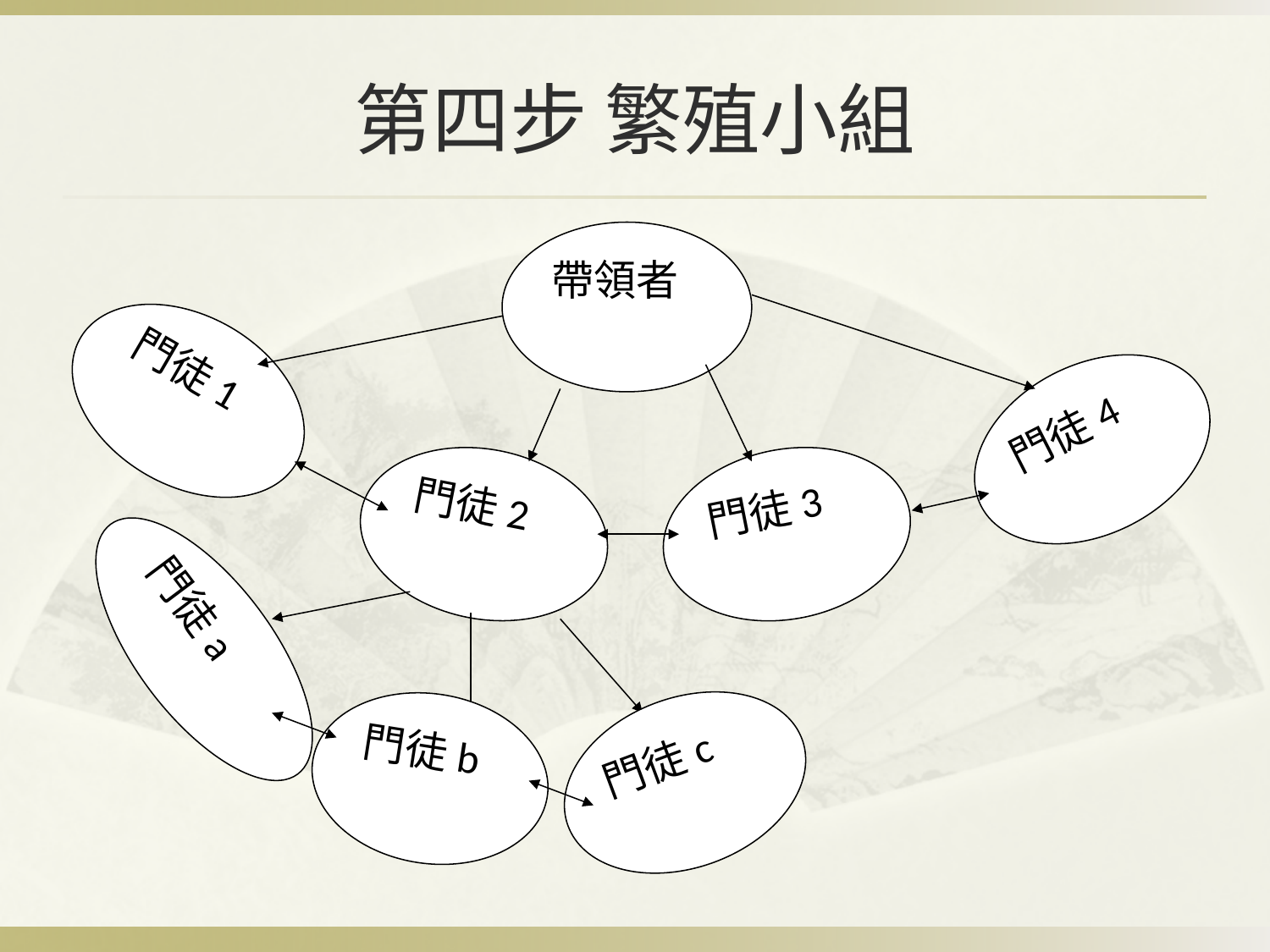

# 第四步 繁殖小組
帶領者
門徒1
門徒4
門徒2
門徒3
門徒a
門徒b
門徒c